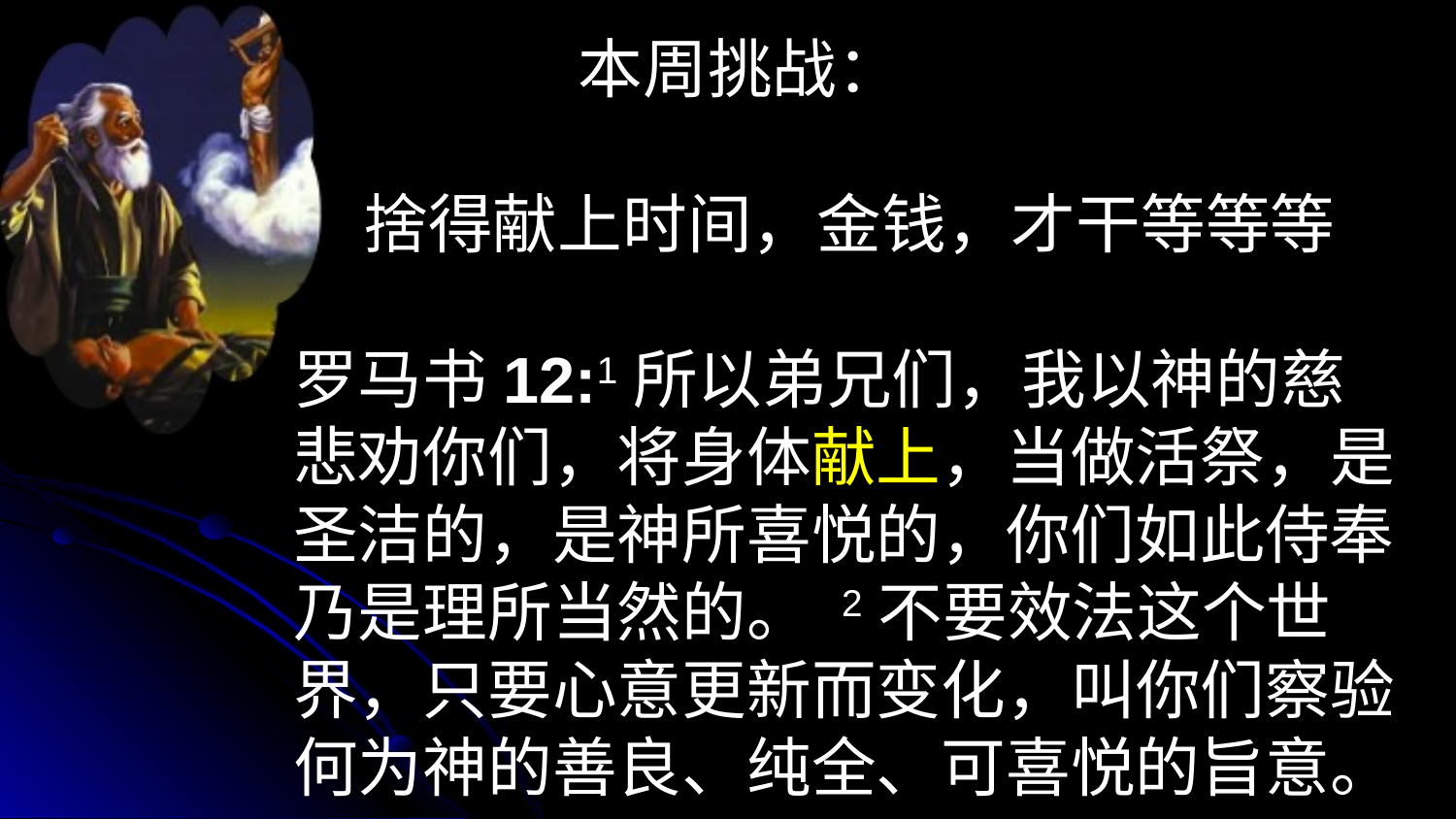

本周挑战：

捨得献上时间，金钱，才干等等等

罗马书12:1所以弟兄们，我以神的慈悲劝你们，将身体献上，当做活祭，是圣洁的，是神所喜悦的，你们如此侍奉乃是理所当然的。 2不要效法这个世界，只要心意更新而变化，叫你们察验何为神的善良、纯全、可喜悦的旨意。